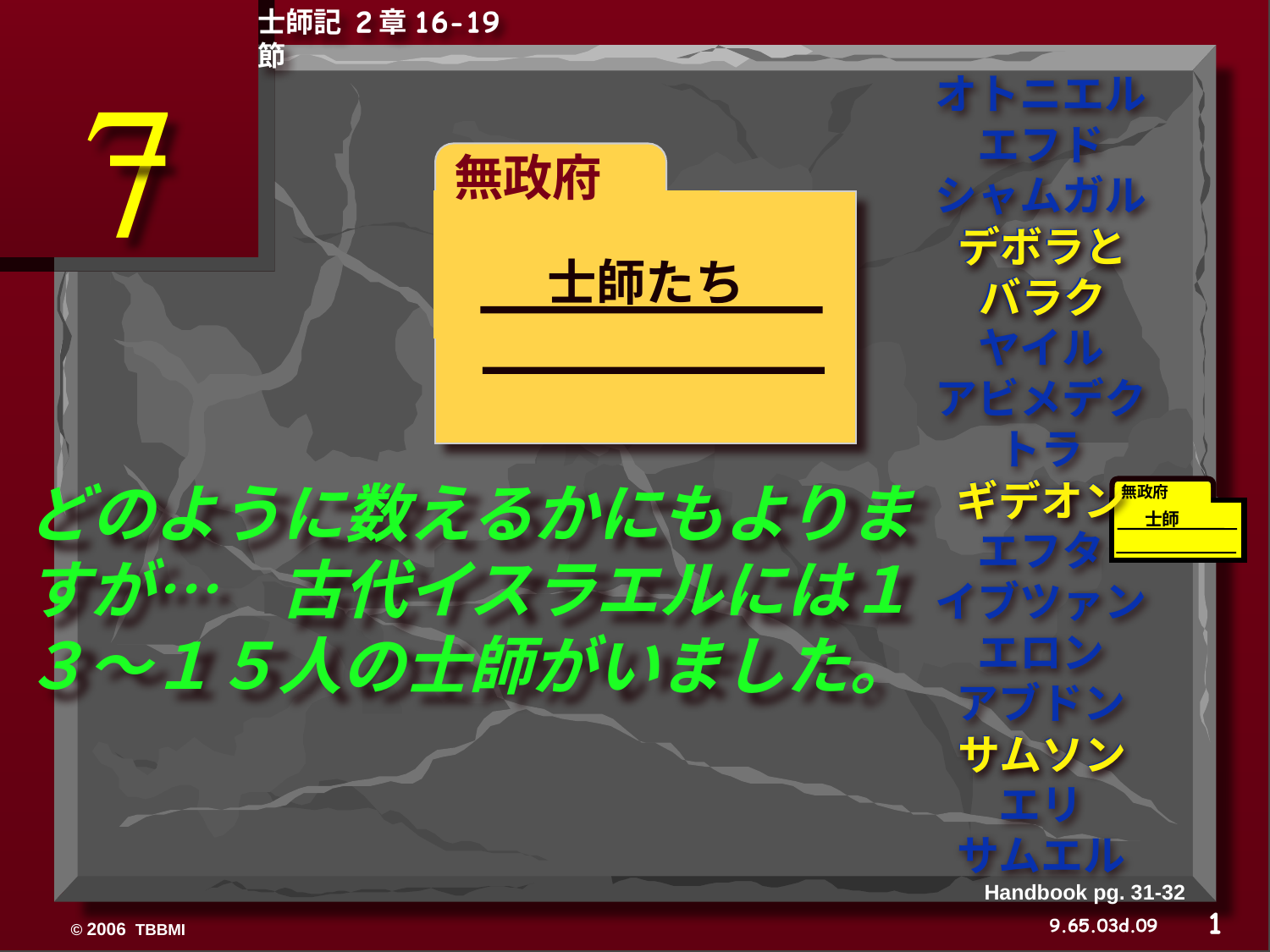

士師記 2章16-19節

7

オトニエル
エフド
シャムガル
デボラと
バラク
ヤイル
アビメデク
トラ
ギデオン
エフタ
イブツァン
エロン
アブドン
サムソン
エリ
サムエル
無政府

デボラと
バラク
士師たち

どのように数えるかにもよりますが…　古代イスラエルには１３～１５人の士師がいました。
ギデオン

無政府

士師

350

サムソン
Handbook pg. 31-32
1
09